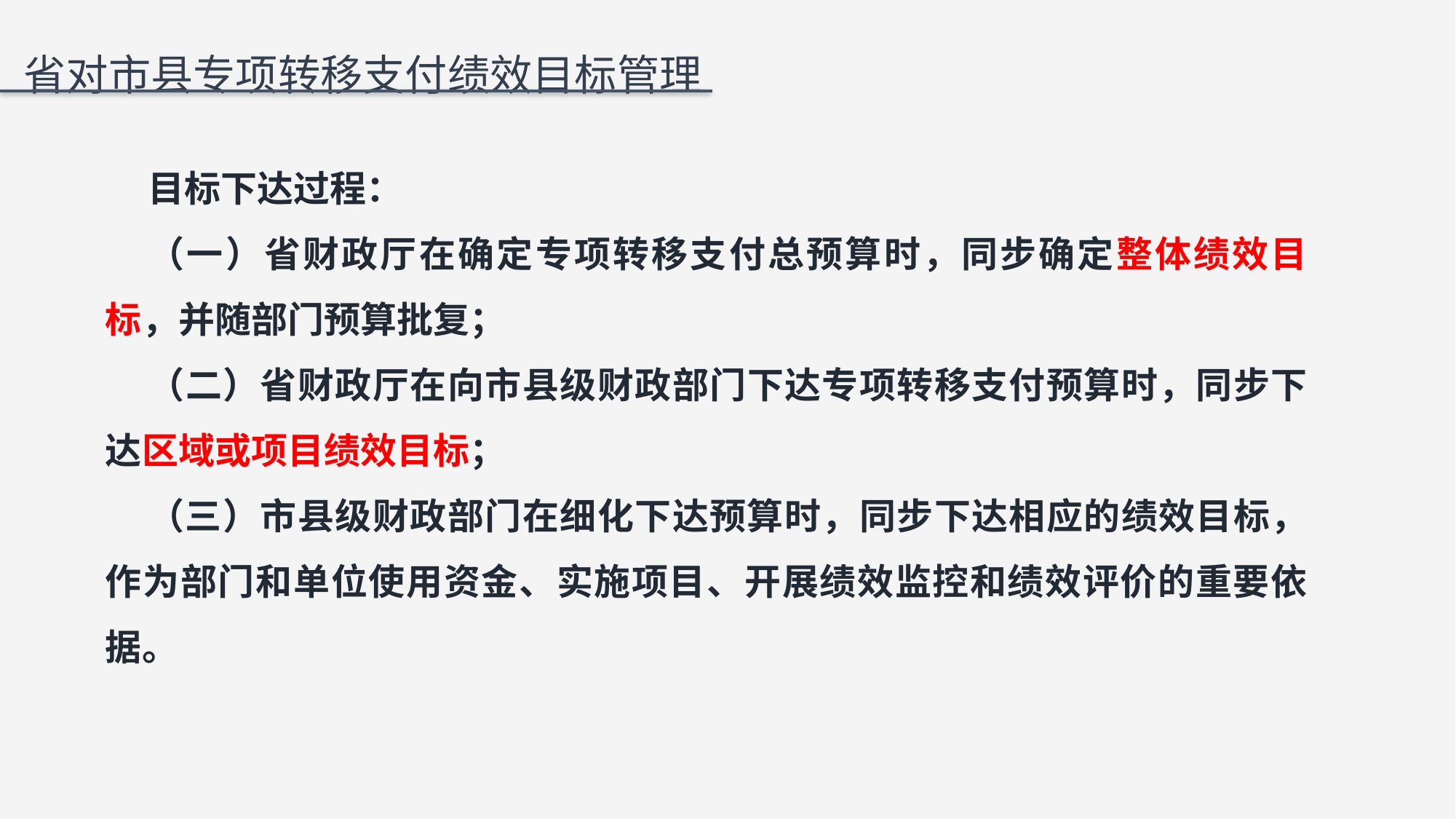

省对市县专项转移支付绩效目标管理
目标下达过程：
（一）省财政厅在确定专项转移支付总预算时，同步确定整体绩效目标，并随部门预算批复；
（二）省财政厅在向市县级财政部门下达专项转移支付预算时，同步下达区域或项目绩效目标；
（三）市县级财政部门在细化下达预算时，同步下达相应的绩效目标，作为部门和单位使用资金、实施项目、开展绩效监控和绩效评价的重要依据。